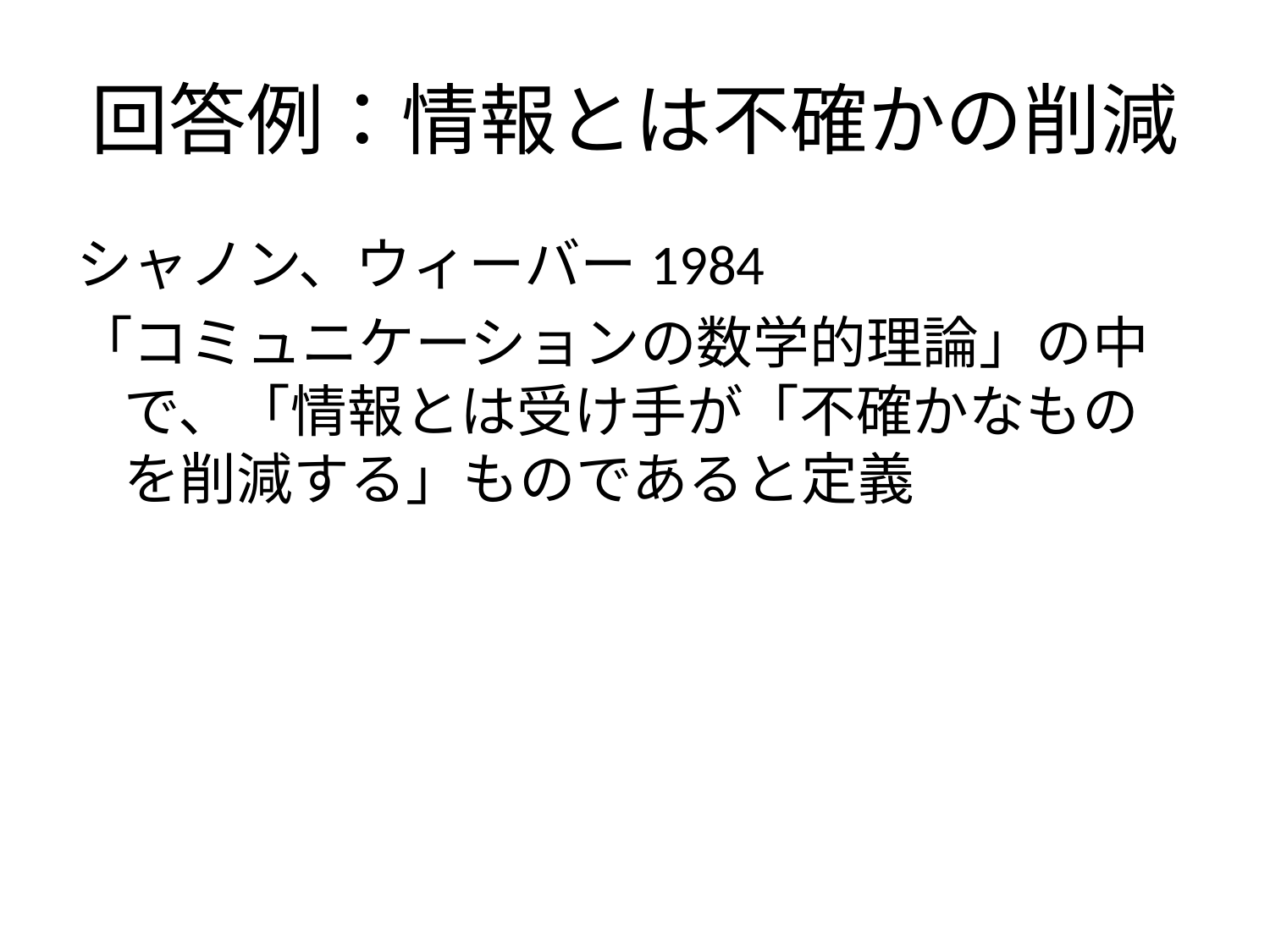

# 回答例：情報とは不確かの削減
シャノン、ウィーバー1984
「コミュニケーションの数学的理論」の中で、「情報とは受け手が「不確かなものを削減する」ものであると定義